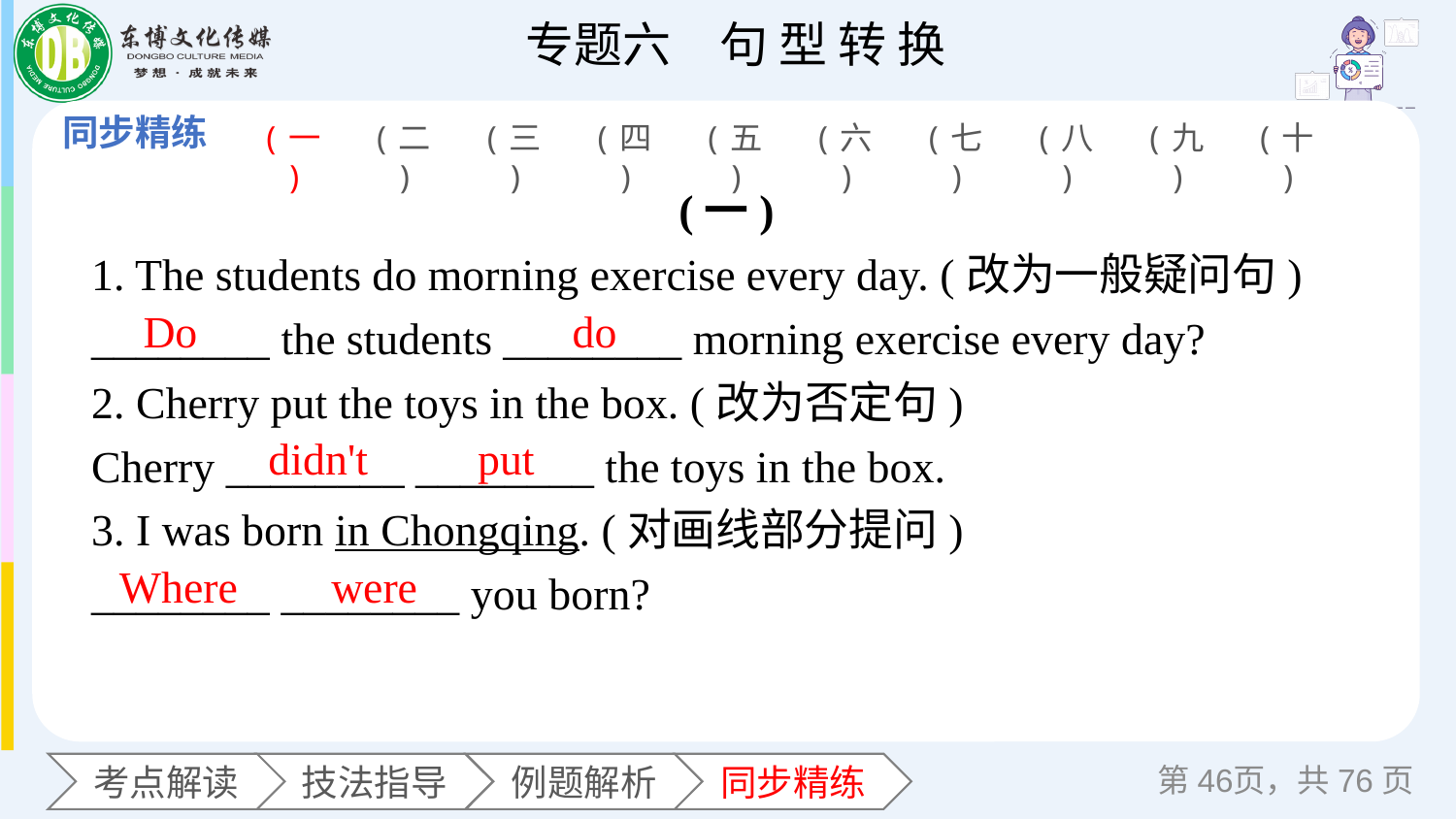

(一)
(二)
(三)
(四)
(五)
(六)
(七)
(八)
(九)
(十)
(一)
1. The students do morning exercise every day. (改为一般疑问句)
________ the students ________ morning exercise every day?
2. Cherry put the toys in the box. (改为否定句)
Cherry ________ ________ the toys in the box.
3. I was born in Chongqing. (对画线部分提问)
________ ________ you born?
Do
do
didn't
put
Where
were
第46页，共76页